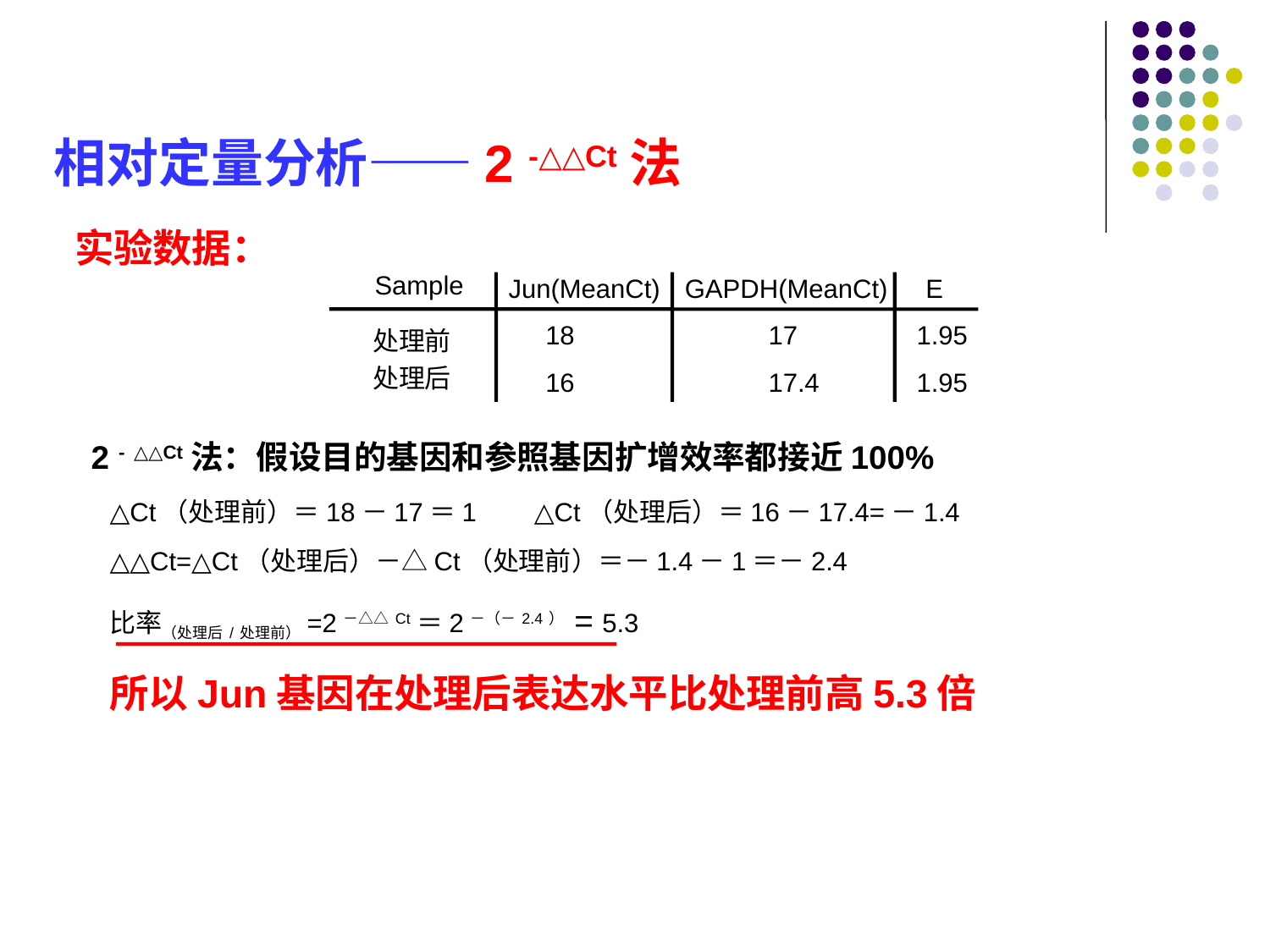

相对定量分析——2 -△△Ct法

实验数据：

Jun(MeanCt)
GAPDH(MeanCt)
E
Sample

18
16
17
17.4
1.95
1.95
处理前
处理后
2 - △△Ct法：假设目的基因和参照基因扩增效率都接近100%
△Ct（处理前）＝18－17＝1        △Ct（处理后）＝16－17.4=－1.4
△△Ct=△Ct（处理后）－△Ct（处理前）＝－1.4－1＝－2.4
比率（处理后/处理前）=2－△△Ct＝2－（－2.4） = 5.3
所以Jun基因在处理后表达水平比处理前高5.3倍